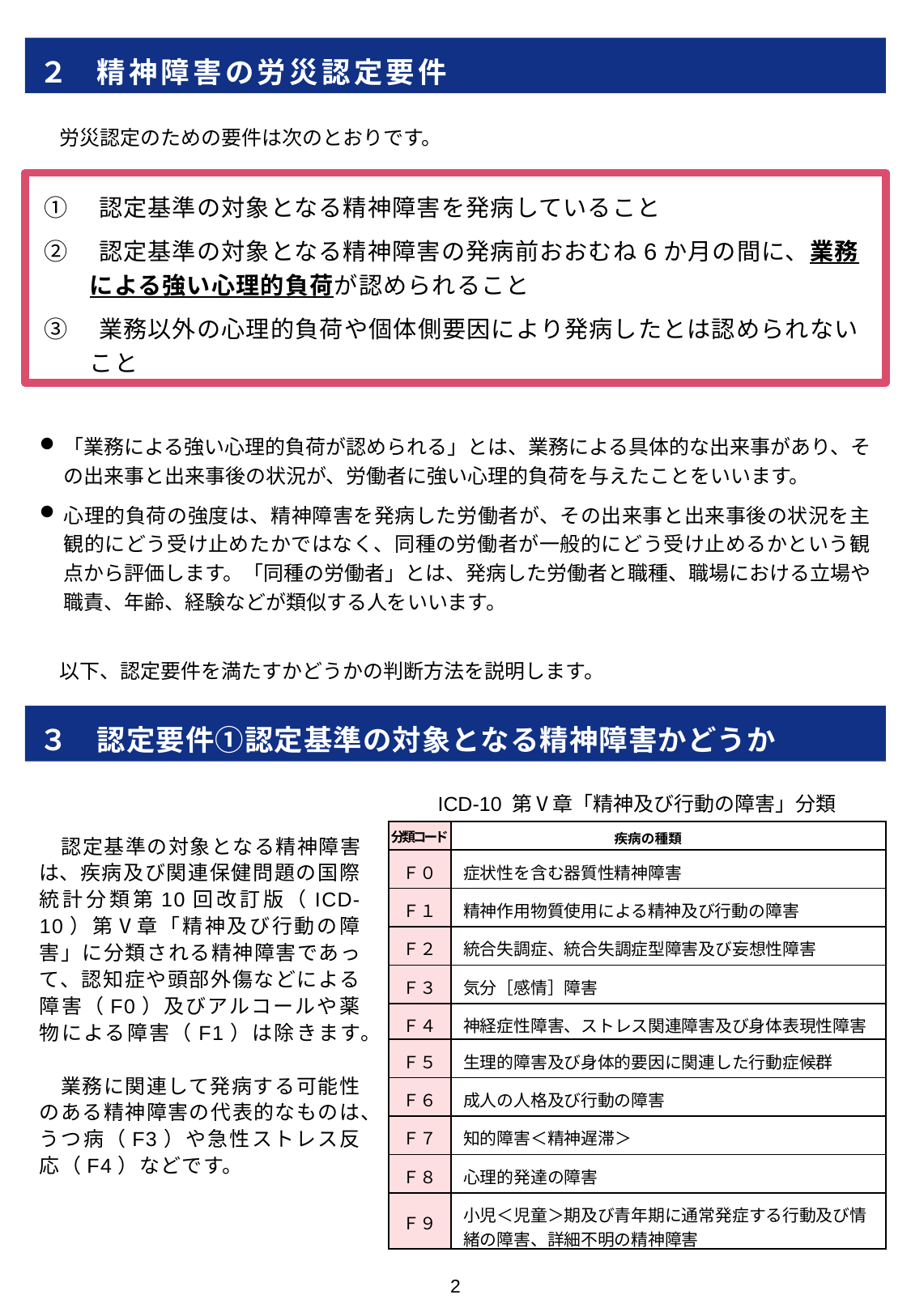

２　精神障害の労災認定要件
　労災認定のための要件は次のとおりです。
①　認定基準の対象となる精神障害を発病していること
②　認定基準の対象となる精神障害の発病前おおむね6か月の間に、業務による強い心理的負荷が認められること
③　業務以外の心理的負荷や個体側要因により発病したとは認められないこと
「業務による強い心理的負荷が認められる」とは、業務による具体的な出来事があり、その出来事と出来事後の状況が、労働者に強い心理的負荷を与えたことをいいます。
心理的負荷の強度は、精神障害を発病した労働者が、その出来事と出来事後の状況を主観的にどう受け止めたかではなく、同種の労働者が一般的にどう受け止めるかという観点から評価します。「同種の労働者」とは、発病した労働者と職種、職場における立場や職責、年齢、経験などが類似する人をいいます。
　以下、認定要件を満たすかどうかの判断方法を説明します。
３　認定要件①認定基準の対象となる精神障害かどうか
ICD-10 第Ⅴ章「精神及び行動の障害」分類
　認定基準の対象となる精神障害は、疾病及び関連保健問題の国際統計分類第10回改訂版（ICD-10）第Ⅴ章「精神及び行動の障害」に分類される精神障害であって、認知症や頭部外傷などによる障害（F0）及びアルコールや薬物による障害（F1）は除きます。

　業務に関連して発病する可能性のある精神障害の代表的なものは、うつ病（F3）や急性ストレス反応（F4）などです。

| 分類コード | 疾病の種類 |
| --- | --- |
| Ｆ０ | 症状性を含む器質性精神障害 |
| Ｆ１ | 精神作用物質使用による精神及び行動の障害 |
| Ｆ２ | 統合失調症、統合失調症型障害及び妄想性障害 |
| Ｆ３ | 気分［感情］障害 |
| Ｆ４ | 神経症性障害、ストレス関連障害及び身体表現性障害 |
| Ｆ５ | 生理的障害及び身体的要因に関連した行動症候群 |
| Ｆ６ | 成人の人格及び行動の障害 |
| Ｆ７ | 知的障害＜精神遅滞＞ |
| Ｆ８ | 心理的発達の障害 |
| Ｆ９ | 小児＜児童＞期及び青年期に通常発症する行動及び情緒の障害、詳細不明の精神障害 |
2